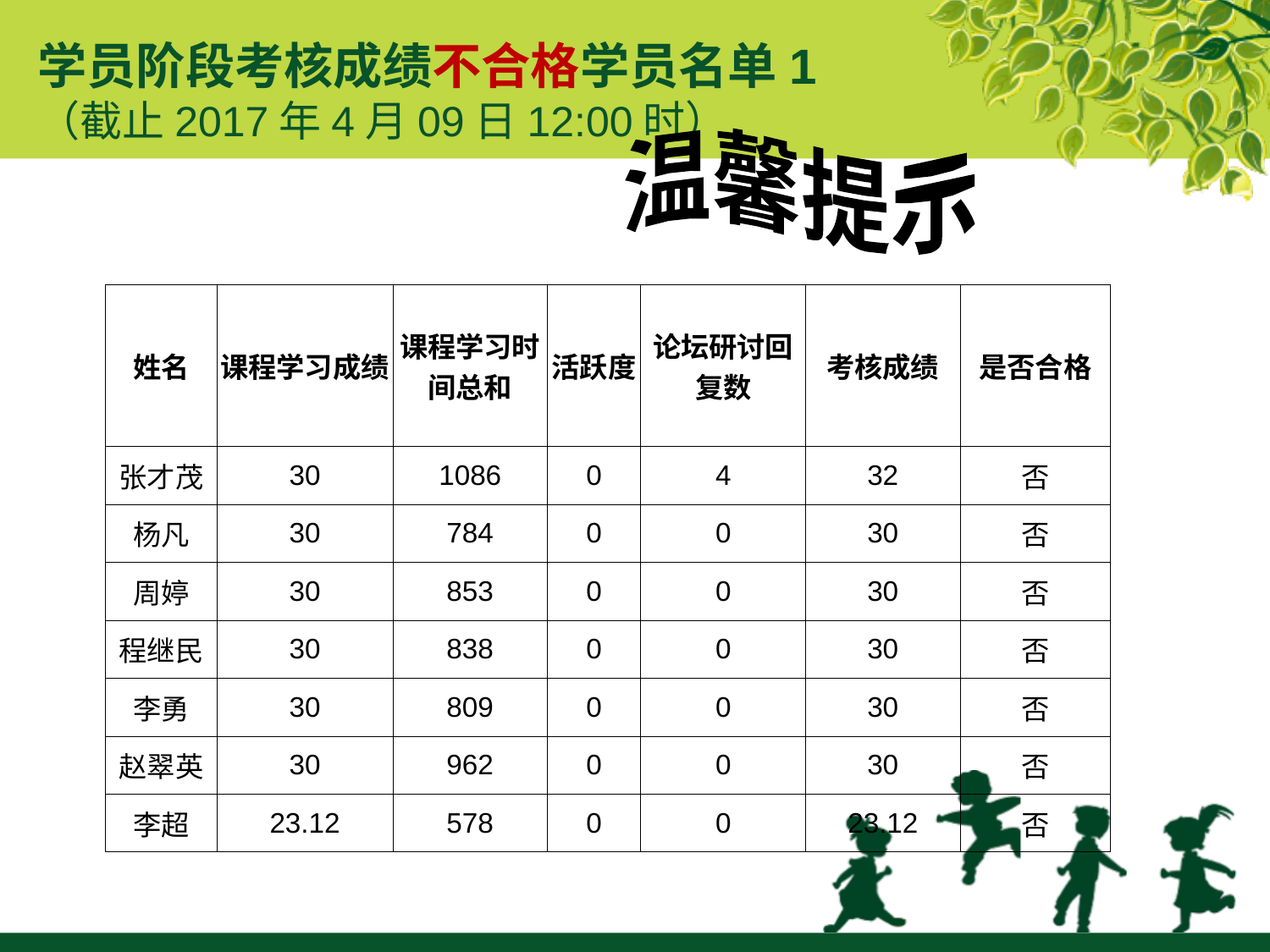

# 学员阶段考核成绩不合格学员名单1 （截止2017年4月09日12:00时）
温馨提示
| 姓名 | 课程学习成绩 | 课程学习时间总和 | 活跃度 | 论坛研讨回复数 | 考核成绩 | 是否合格 |
| --- | --- | --- | --- | --- | --- | --- |
| 张才茂 | 30 | 1086 | 0 | 4 | 32 | 否 |
| 杨凡 | 30 | 784 | 0 | 0 | 30 | 否 |
| 周婷 | 30 | 853 | 0 | 0 | 30 | 否 |
| 程继民 | 30 | 838 | 0 | 0 | 30 | 否 |
| 李勇 | 30 | 809 | 0 | 0 | 30 | 否 |
| 赵翠英 | 30 | 962 | 0 | 0 | 30 | 否 |
| 李超 | 23.12 | 578 | 0 | 0 | 23.12 | 否 |